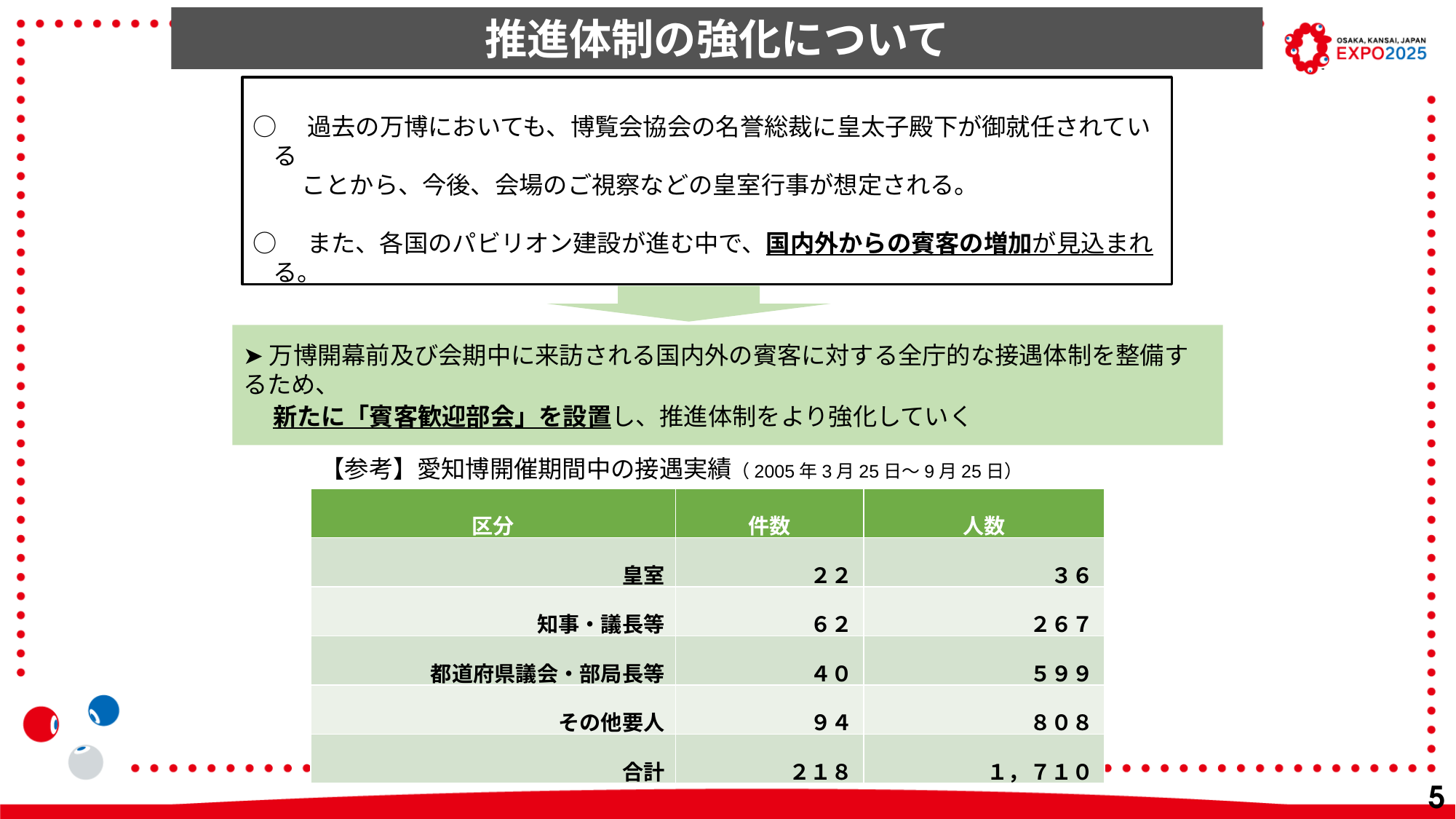

推進体制の強化について

○　過去の万博においても、博覧会協会の名誉総裁に皇太子殿下が御就任されている
　　ことから、今後、会場のご視察などの皇室行事が想定される。

○　また、各国のパビリオン建設が進む中で、国内外からの賓客の増加が見込まれる。

➤万博開幕前及び会期中に来訪される国内外の賓客に対する全庁的な接遇体制を整備するため、
　 新たに「賓客歓迎部会」を設置し、推進体制をより強化していく
【参考】愛知博開催期間中の接遇実績（2005年3月25日～9月25日）
| 区分 | 件数 | 人数 |
| --- | --- | --- |
| 皇室 | ２２ | ３６ |
| 知事・議長等 | ６２ | ２６７ |
| 都道府県議会・部局長等 | ４０ | ５９９ |
| その他要人 | ９４ | ８０８ |
| 合計 | ２１８ | １，７１０ |
54